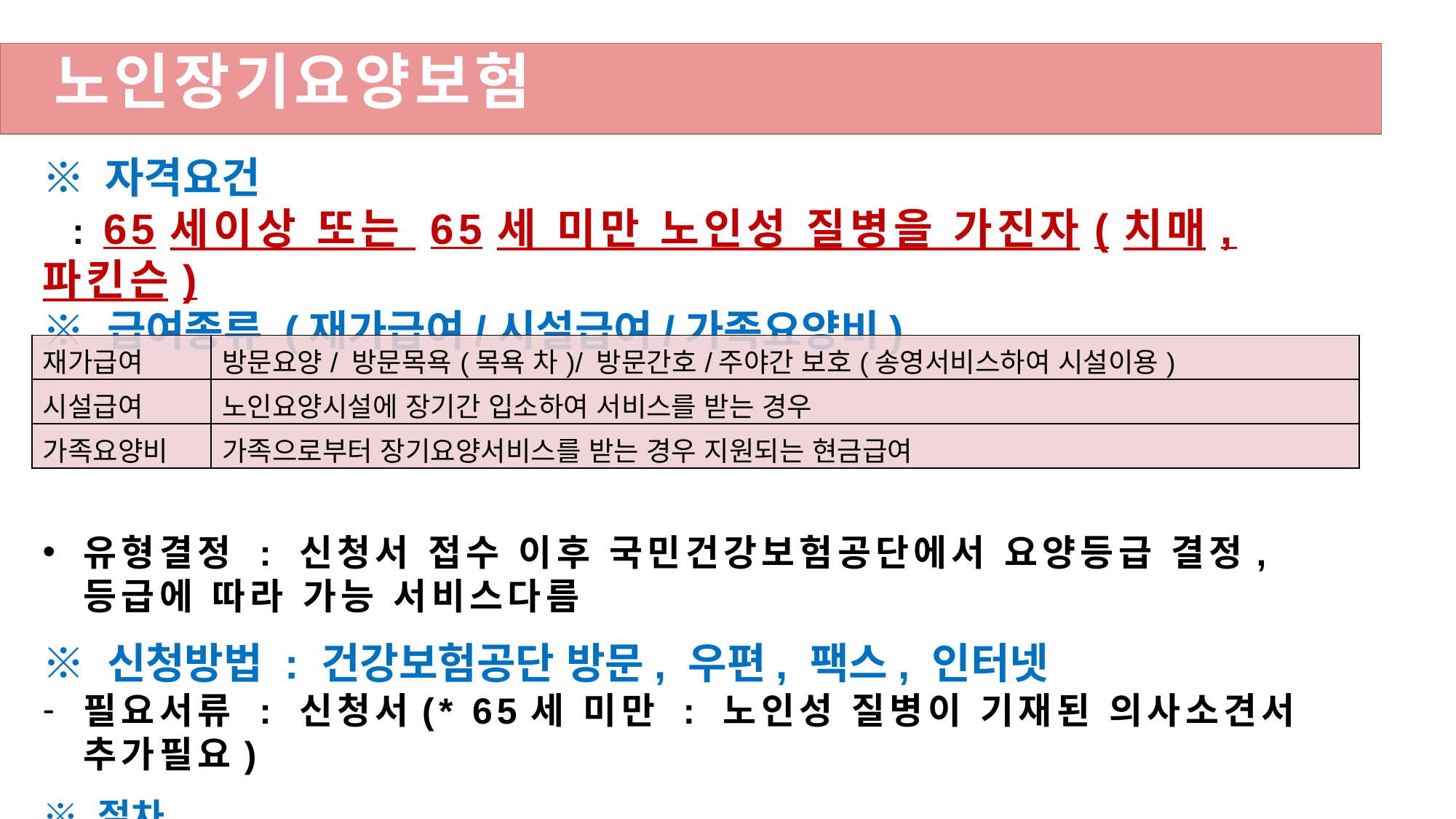

노인장기요양보험

※ 자격요건
  : 65세이상 또는 65세 미만 노인성 질병을 가진자(치매, 파킨슨)
※ 급여종류 (재가급여/시설급여/가족요양비)

유형결정 : 신청서 접수 이후 국민건강보험공단에서 요양등급 결정, 등급에 따라 가능 서비스다름

※ 신청방법 : 건강보험공단 방문, 우편, 팩스, 인터넷
필요서류 : 신청서(* 65세 미만 : 노인성 질병이 기재된 의사소견서 추가필요)

※ 절차
신청서 제출 – 건강보험공단 담당자 가정방문 확인 – 장기요양 인정서 도달
인정서 수령후 서비스제공기관(시설)과 계약하여 이용(또는 입소)
| 재가급여 | 방문요양/ 방문목욕(목욕 차)/ 방문간호/주야간 보호(송영서비스하여 시설이용) |
| --- | --- |
| 시설급여 | 노인요양시설에 장기간 입소하여 서비스를 받는 경우 |
| 가족요양비 | 가족으로부터 장기요양서비스를 받는 경우 지원되는 현금급여 |